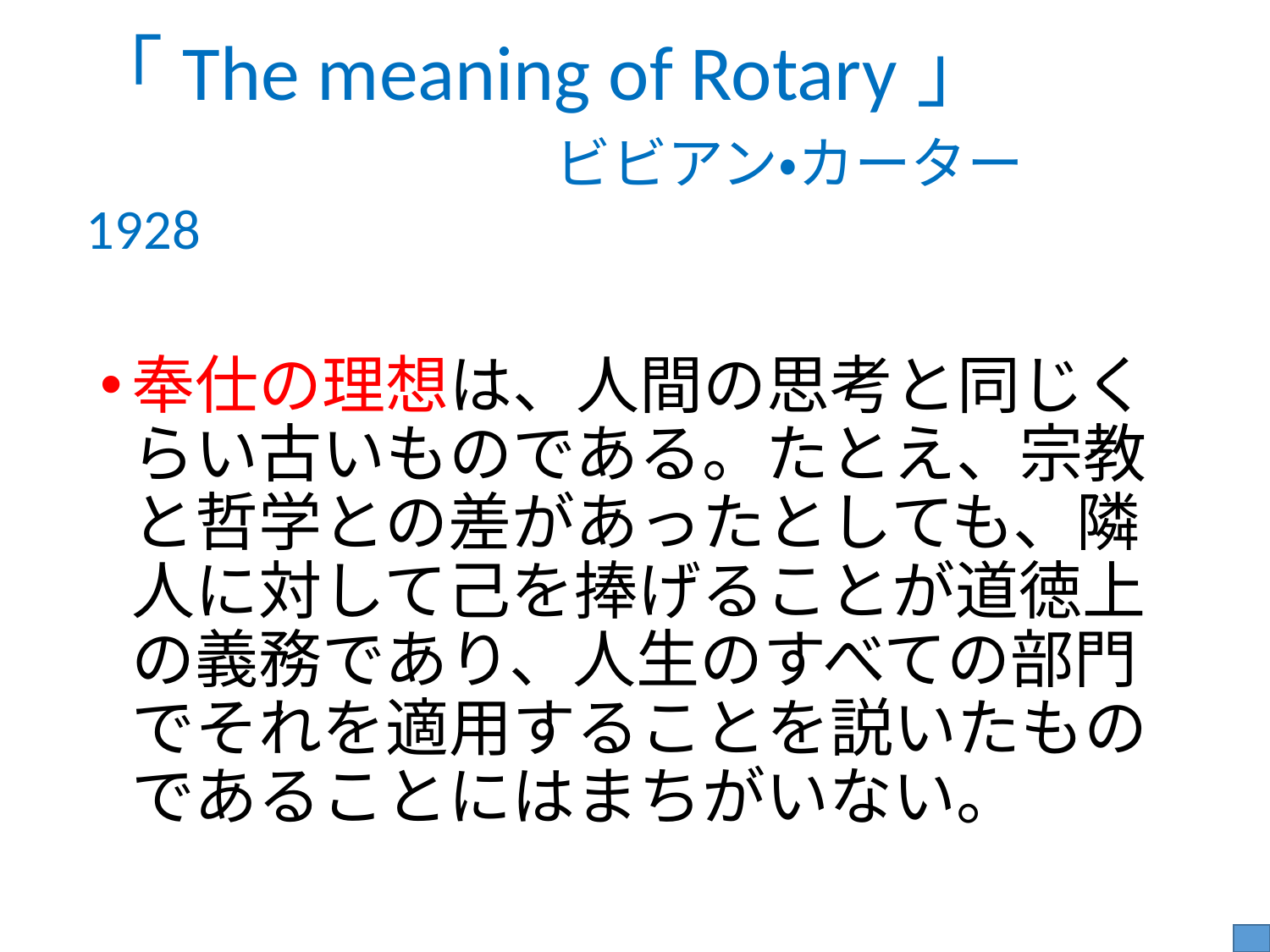

# 「The meaning of Rotary」 ビビアン・カーター　1928

奉仕の理想は、人間の思考と同じくらい古いものである。たとえ、宗教と哲学との差があったとしても、隣人に対して己を捧げることが道徳上の義務であり、人生のすべての部門でそれを適用することを説いたものであることにはまちがいない。